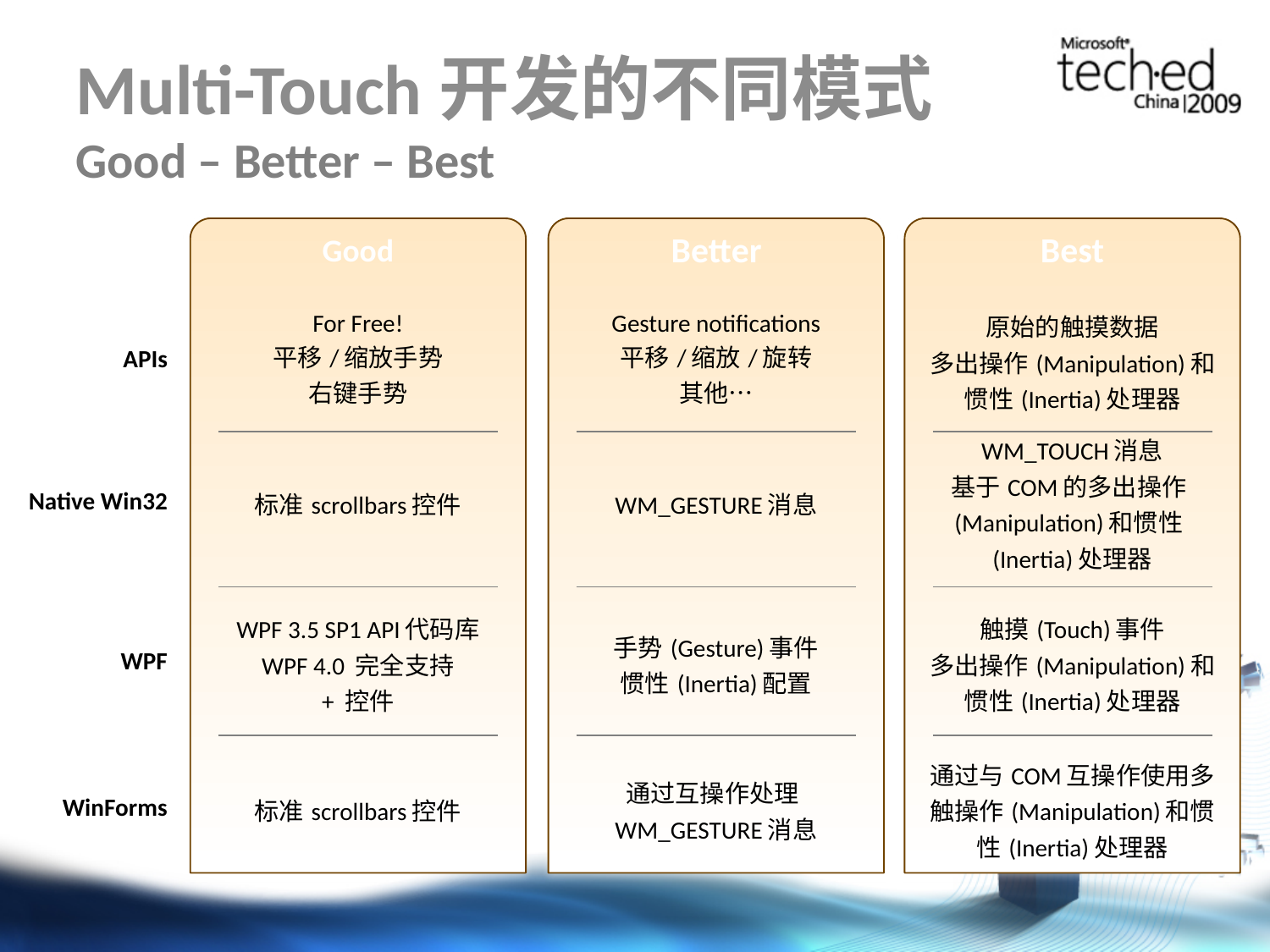

# Multi-Touch开发的不同模式 Good – Better – Best
|  | Good |
| --- | --- |
| APIs | For Free! 平移/缩放手势 右键手势 |
| Native Win32 | 标准scrollbars控件 |
| WPF | WPF 3.5 SP1 API代码库 WPF 4.0 完全支持 + 控件 |
| WinForms | 标准scrollbars控件 |
| Better |
| --- |
| Gesture notifications 平移/缩放/旋转 其他… |
| WM\_GESTURE消息 |
| 手势(Gesture)事件 惯性(Inertia)配置 |
| 通过互操作处理WM\_GESTURE消息 |
| Best |
| --- |
| 原始的触摸数据 多出操作(Manipulation)和惯性(Inertia)处理器 |
| WM\_TOUCH消息 基于COM的多出操作(Manipulation)和惯性(Inertia)处理器 |
| 触摸(Touch)事件 多出操作(Manipulation)和惯性(Inertia)处理器 |
| 通过与COM互操作使用多触操作(Manipulation)和惯性(Inertia)处理器 |